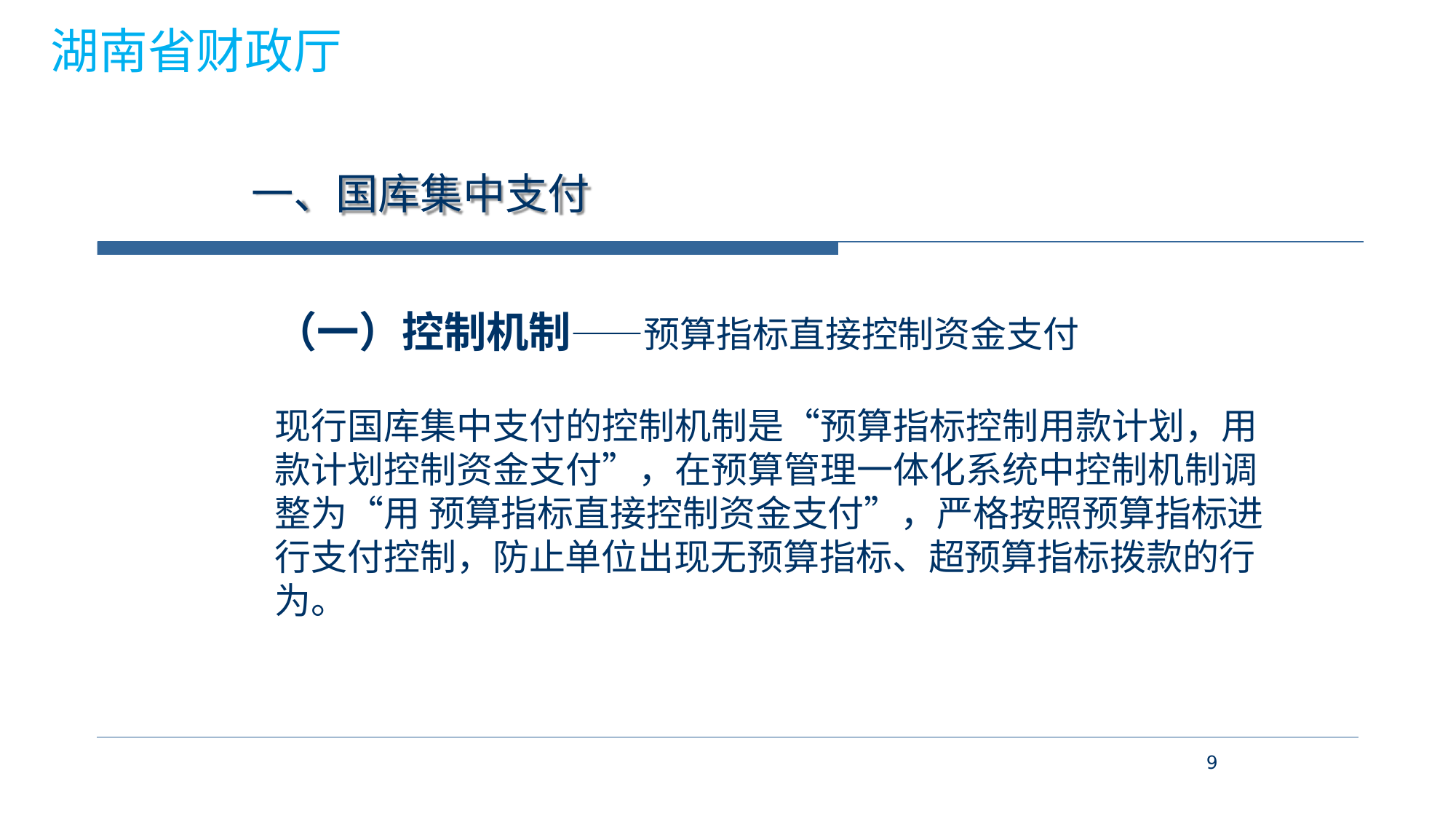

湖南省财政厅

# 一、国库集中支付
（一）控制机制——预算指标直接控制资金支付

现行国库集中支付的控制机制是“预算指标控制用款计划，用款计划控制资金支付”，在预算管理一体化系统中控制机制调整为“用 预算指标直接控制资金支付”，严格按照预算指标进行支付控制，防止单位出现无预算指标、超预算指标拨款的行为。

9